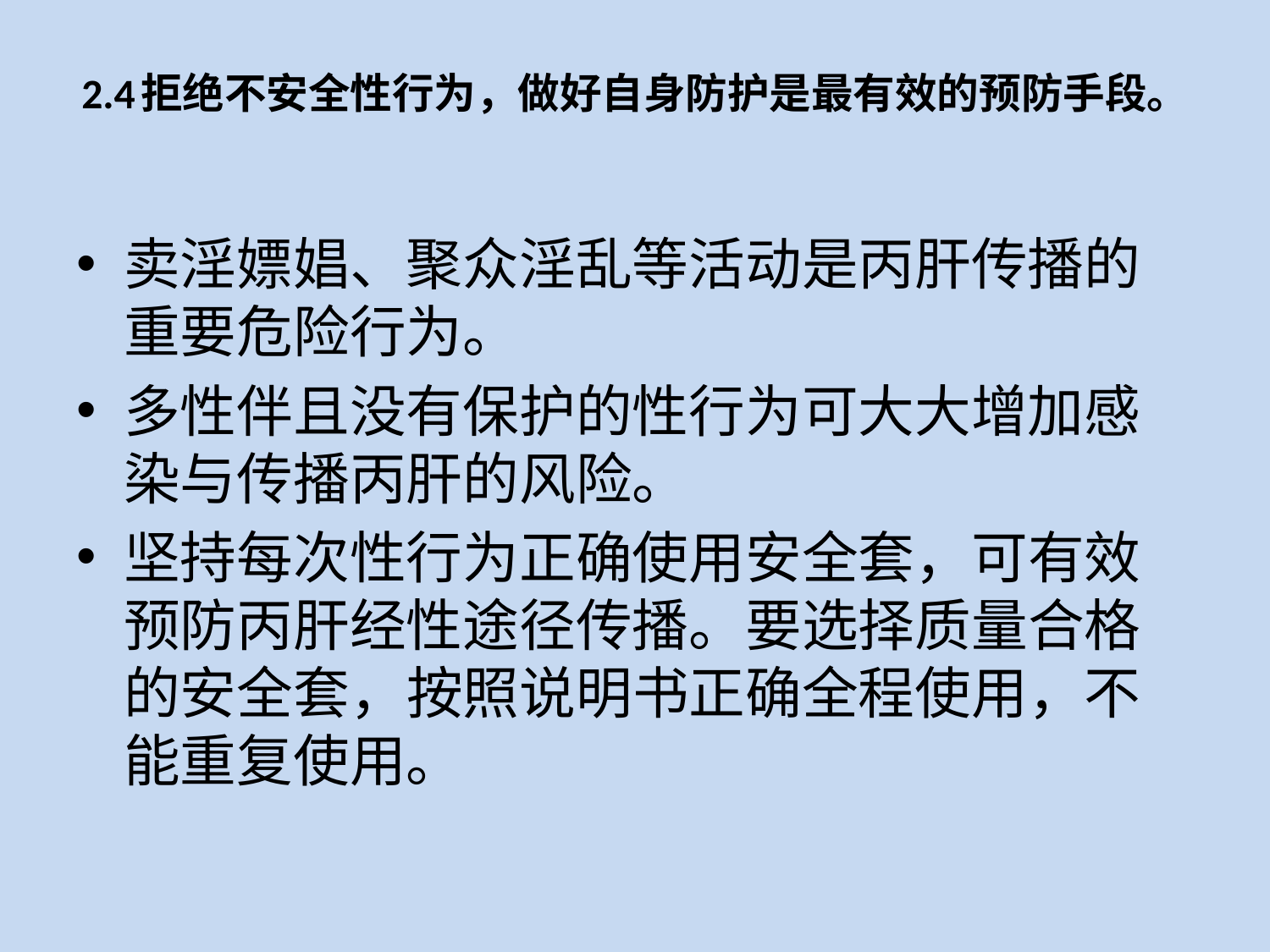

# 2.4拒绝不安全性行为，做好自身防护是最有效的预防手段。
卖淫嫖娼、聚众淫乱等活动是丙肝传播的重要危险行为。
多性伴且没有保护的性行为可大大增加感染与传播丙肝的风险。
坚持每次性行为正确使用安全套，可有效预防丙肝经性途径传播。要选择质量合格的安全套，按照说明书正确全程使用，不能重复使用。